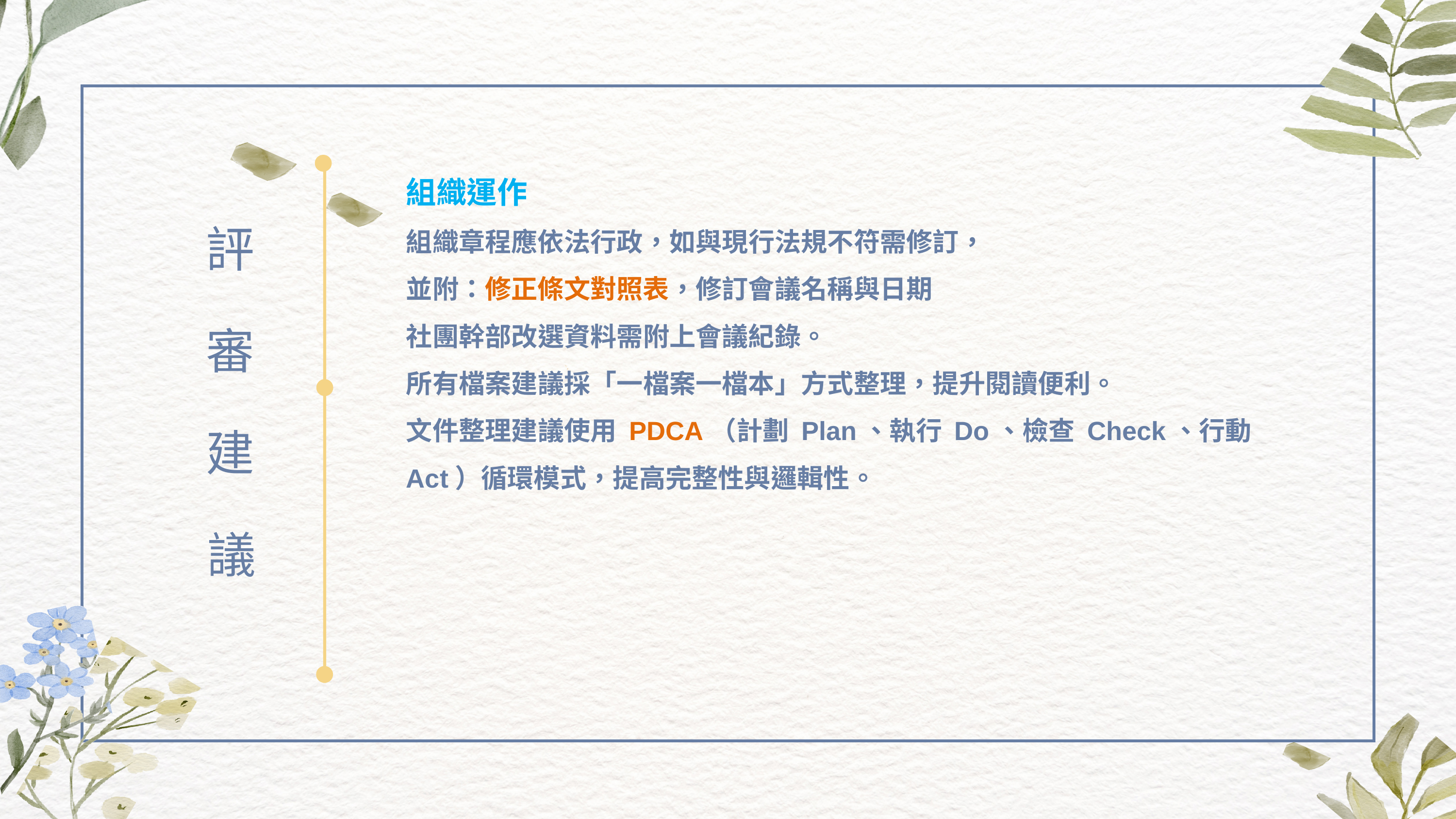

組織運作
組織章程應依法行政，如與現行法規不符需修訂，
並附：修正條文對照表，修訂會議名稱與日期
社團幹部改選資料需附上會議紀錄。
所有檔案建議採「一檔案一檔本」方式整理，提升閱讀便利。
文件整理建議使用 PDCA（計劃 Plan、執行 Do、檢查 Check、行動 Act）循環模式，提高完整性與邏輯性。

評審建議